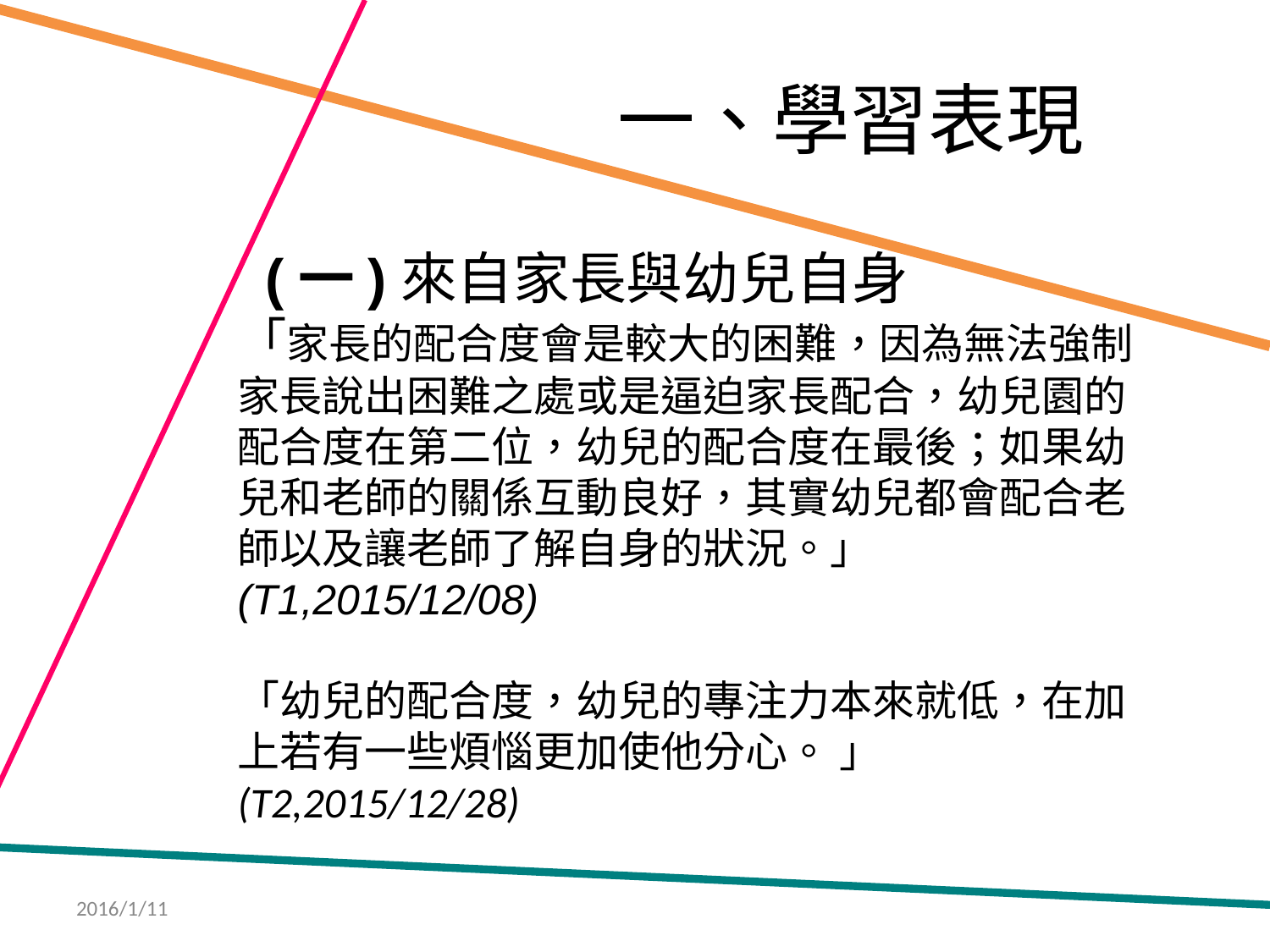

# 一、學習表現
(一)來自家長與幼兒自身
「家長的配合度會是較大的困難，因為無法強制家長說出困難之處或是逼迫家長配合，幼兒園的配合度在第二位，幼兒的配合度在最後；如果幼兒和老師的關係互動良好，其實幼兒都會配合老師以及讓老師了解自身的狀況。」(T1,2015/12/08)

「幼兒的配合度，幼兒的專注力本來就低，在加上若有一些煩惱更加使他分心。 」(T2,2015/12/28)

2016/1/11